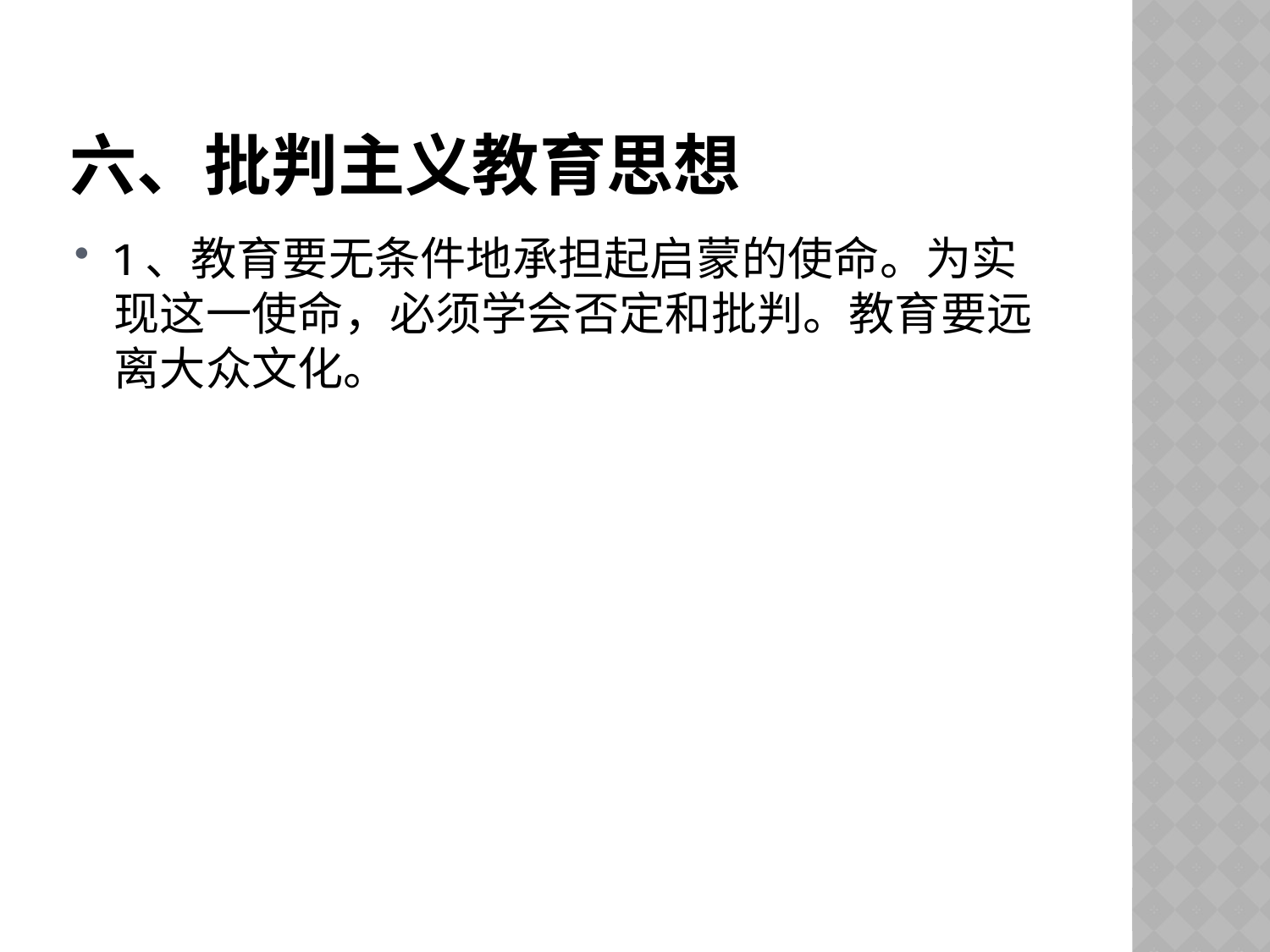

# 六、批判主义教育思想
1、教育要无条件地承担起启蒙的使命。为实现这一使命，必须学会否定和批判。教育要远离大众文化。